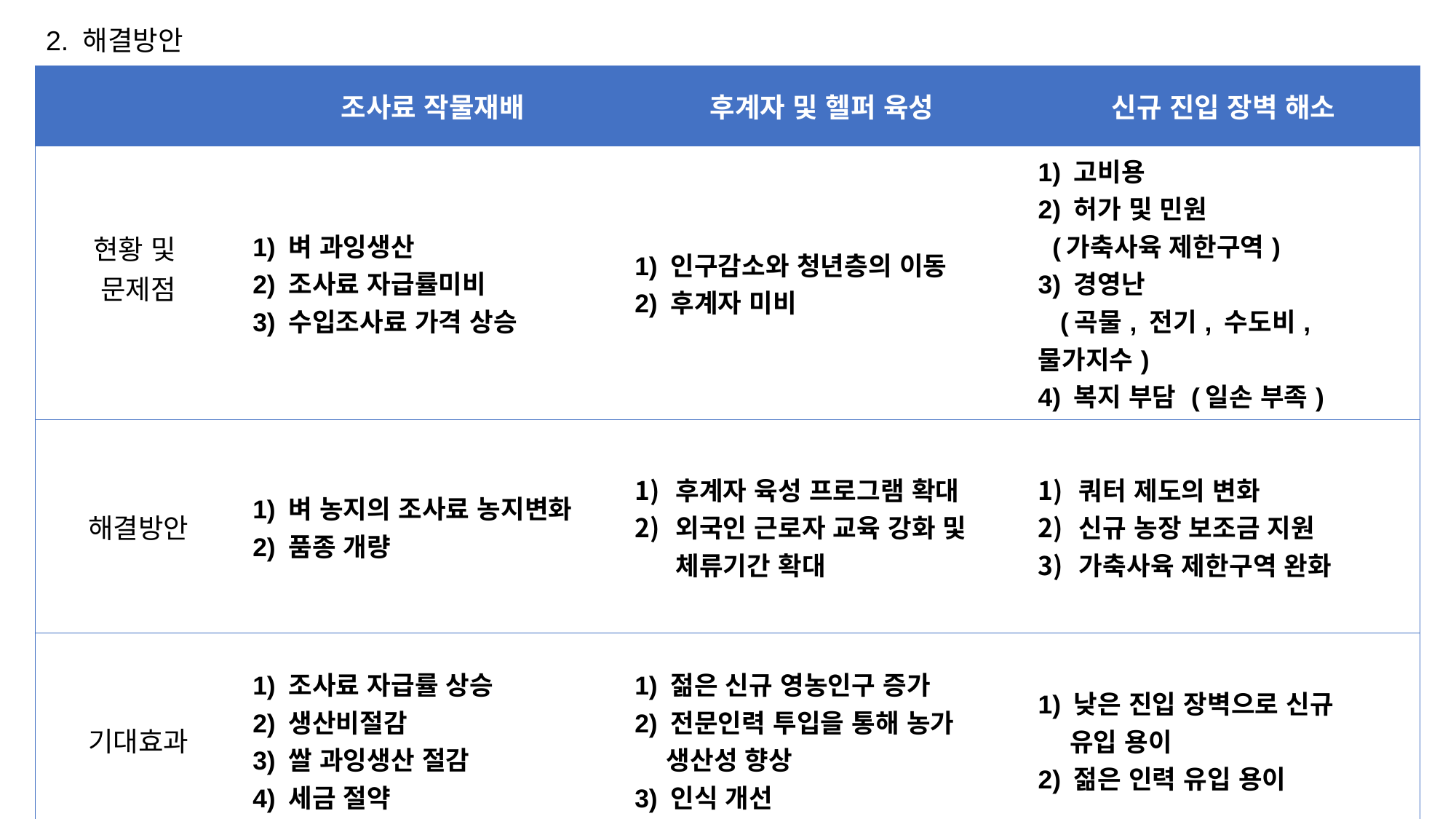

2. 해결방안
|  | 조사료 작물재배 | 후계자 및 헬퍼 육성 | 신규 진입 장벽 해소 |
| --- | --- | --- | --- |
| 현황 및 문제점 | 1) 벼 과잉생산 2) 조사료 자급률미비 3) 수입조사료 가격 상승 | 1) 인구감소와 청년층의 이동 2) 후계자 미비 | 1) 고비용 2) 허가 및 민원 (가축사육 제한구역) 3) 경영난 (곡물, 전기, 수도비, 물가지수) 4) 복지 부담 (일손 부족) |
| 해결방안 | 1) 벼 농지의 조사료 농지변화 2) 품종 개량 | 후계자 육성 프로그램 확대 외국인 근로자 교육 강화 및 체류기간 확대 | 쿼터 제도의 변화 신규 농장 보조금 지원 가축사육 제한구역 완화 |
| 기대효과 | 1) 조사료 자급률 상승 2) 생산비절감 3) 쌀 과잉생산 절감 4) 세금 절약 | 1) 젊은 신규 영농인구 증가 2) 전문인력 투입을 통해 농가 생산성 향상 3) 인식 개선 | 1) 낮은 진입 장벽으로 신규 유입 용이 2) 젊은 인력 유입 용이 |